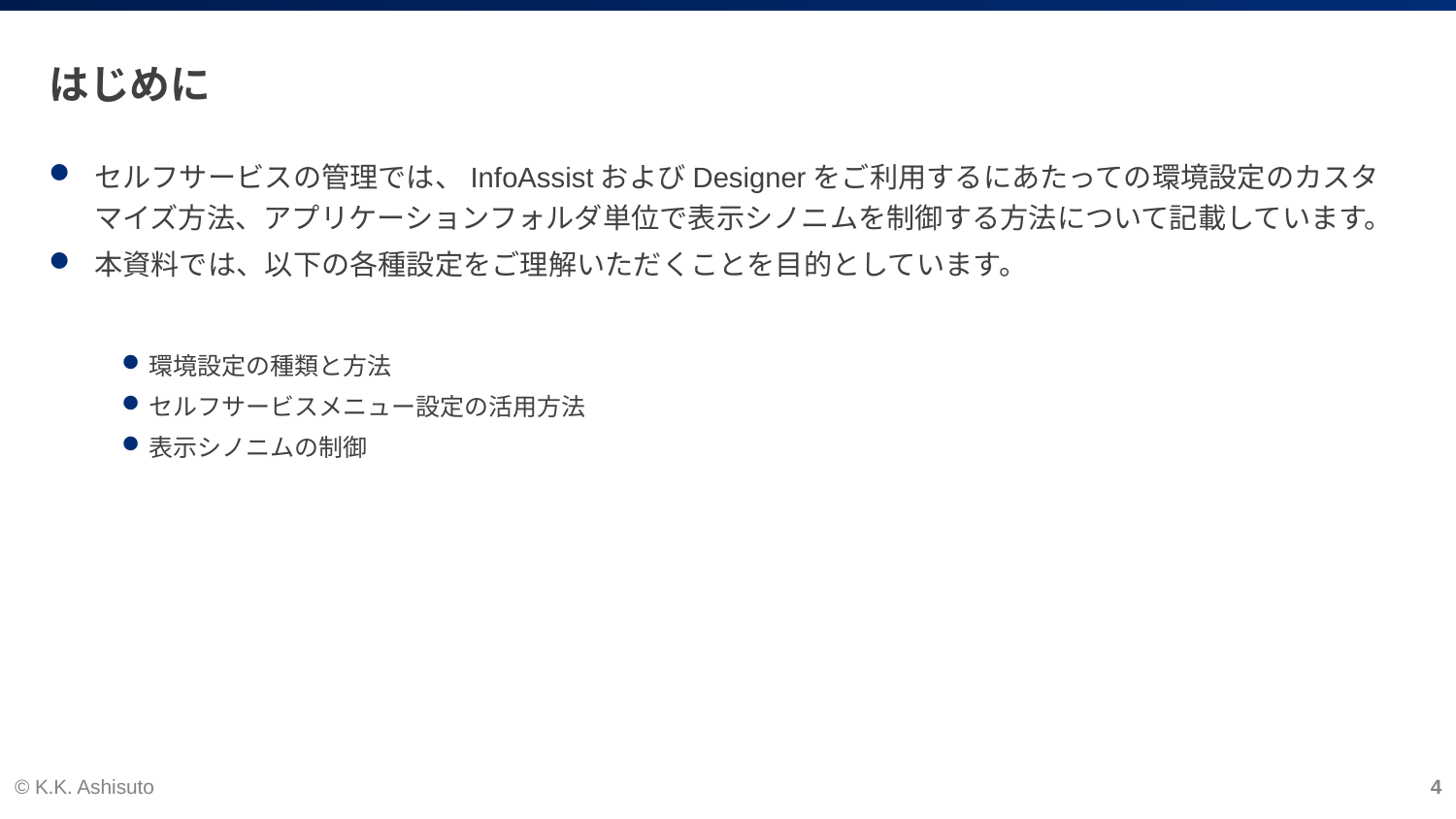

# はじめに
セルフサービスの管理では、InfoAssistおよびDesignerをご利用するにあたっての環境設定のカスタマイズ方法、アプリケーションフォルダ単位で表示シノニムを制御する方法について記載しています。
本資料では、以下の各種設定をご理解いただくことを目的としています。

環境設定の種類と方法
セルフサービスメニュー設定の活用方法
表示シノニムの制御

© K.K. Ashisuto
4